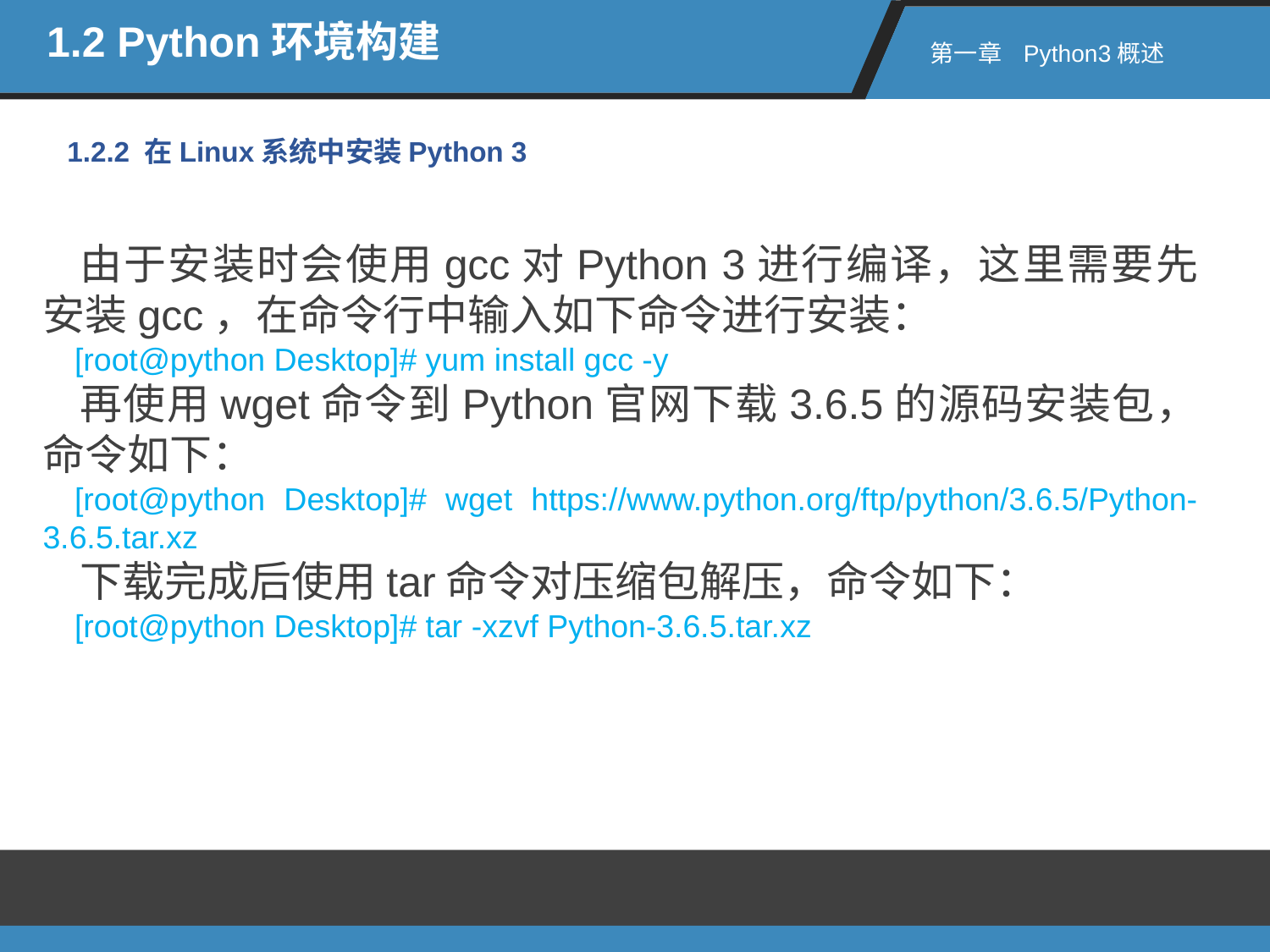

1.2 Python环境构建

第一章   Python3概述
1.2.2 在Linux系统中安装Python 3
由于安装时会使用gcc对Python 3进行编译，这里需要先安装gcc，在命令行中输入如下命令进行安装：
[root@python Desktop]# yum install gcc -y
再使用wget命令到Python官网下载3.6.5的源码安装包，命令如下：
[root@python Desktop]# wget https://www.python.org/ftp/python/3.6.5/Python-3.6.5.tar.xz
下载完成后使用tar命令对压缩包解压，命令如下：
[root@python Desktop]# tar -xzvf Python-3.6.5.tar.xz